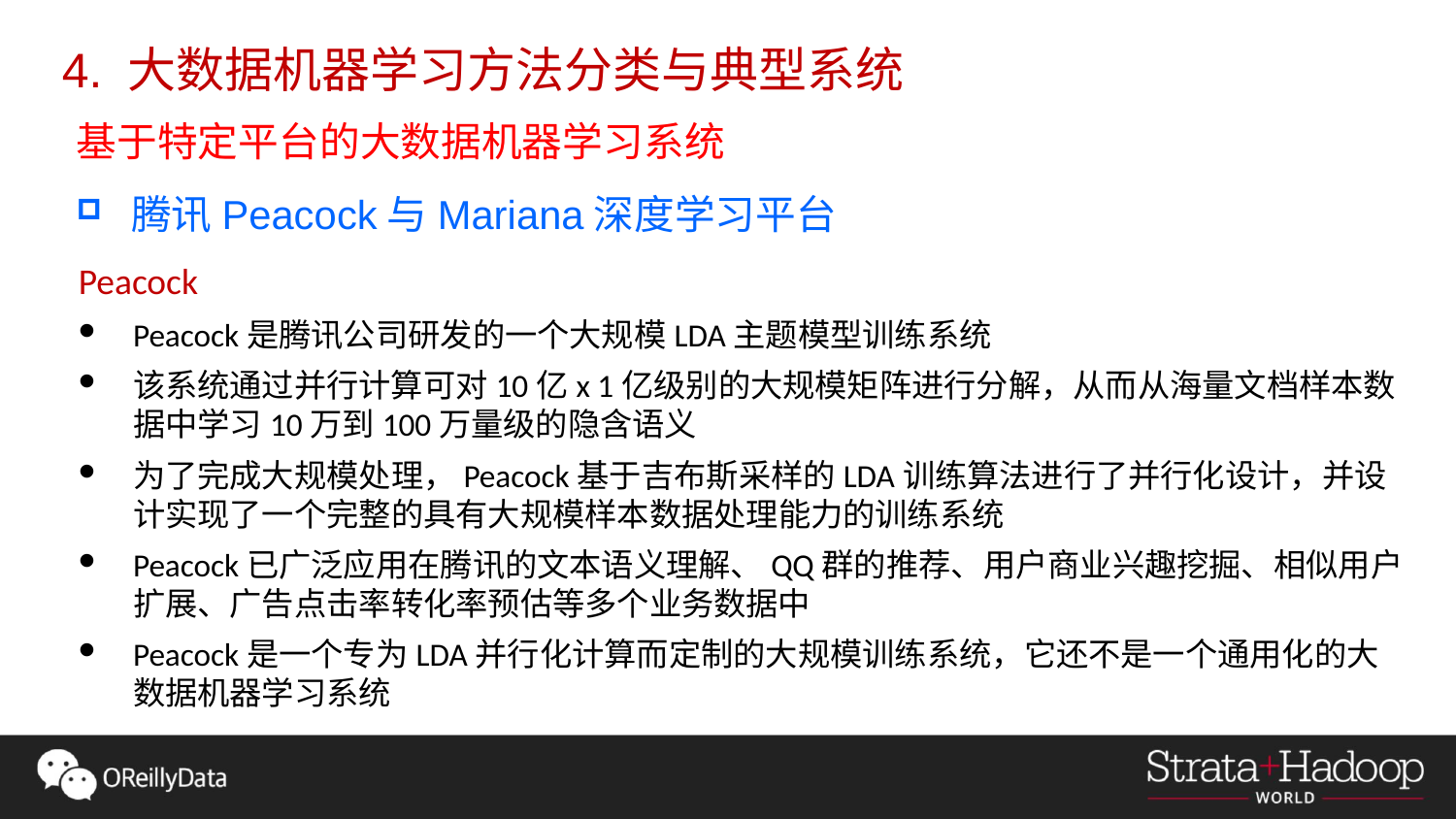

4. 大数据机器学习方法分类与典型系统
基于特定平台的大数据机器学习系统
腾讯Peacock与Mariana深度学习平台

Peacock
Peacock是腾讯公司研发的一个大规模LDA主题模型训练系统
该系统通过并行计算可对10亿x 1亿级别的大规模矩阵进行分解，从而从海量文档样本数据中学习10万到100万量级的隐含语义
为了完成大规模处理，Peacock基于吉布斯采样的LDA训练算法进行了并行化设计，并设计实现了一个完整的具有大规模样本数据处理能力的训练系统
Peacock已广泛应用在腾讯的文本语义理解、QQ群的推荐、用户商业兴趣挖掘、相似用户扩展、广告点击率转化率预估等多个业务数据中
Peacock是一个专为LDA并行化计算而定制的大规模训练系统，它还不是一个通用化的大数据机器学习系统